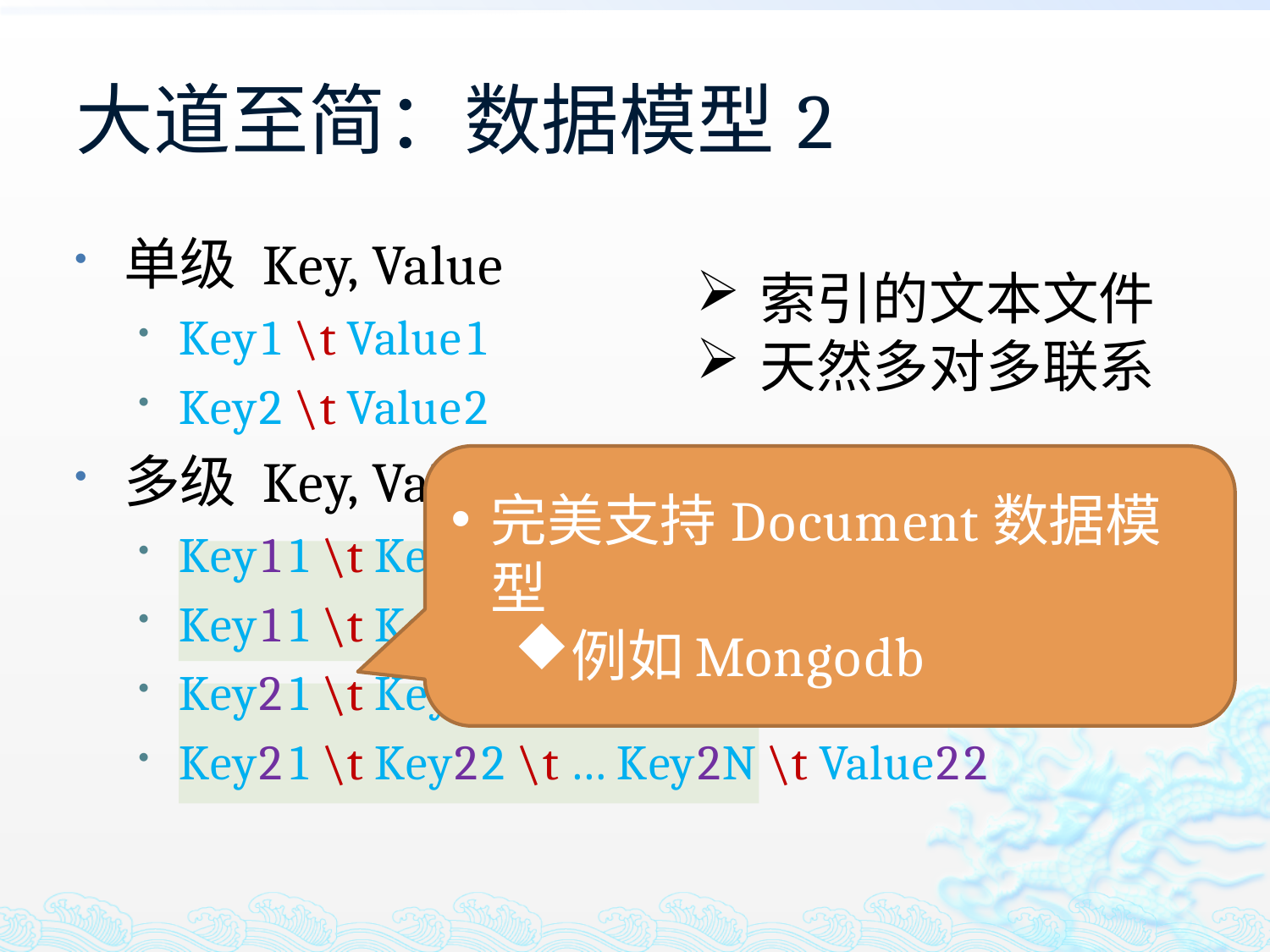

# 大道至简：数据模型2
单级 Key, Value
Key1 \t Value1
Key2 \t Value2
多级 Key, Value-List
Key11 \t Key12 \t … Key1N \t Value11
Key11 \t Key12 \t … Key1N \t Value12
Key21 \t Key22 \t … Key2N \t Value21
Key21 \t Key22 \t … Key2N \t Value22
索引的文本文件
天然多对多联系
完美支持Document数据模型
例如Mongodb